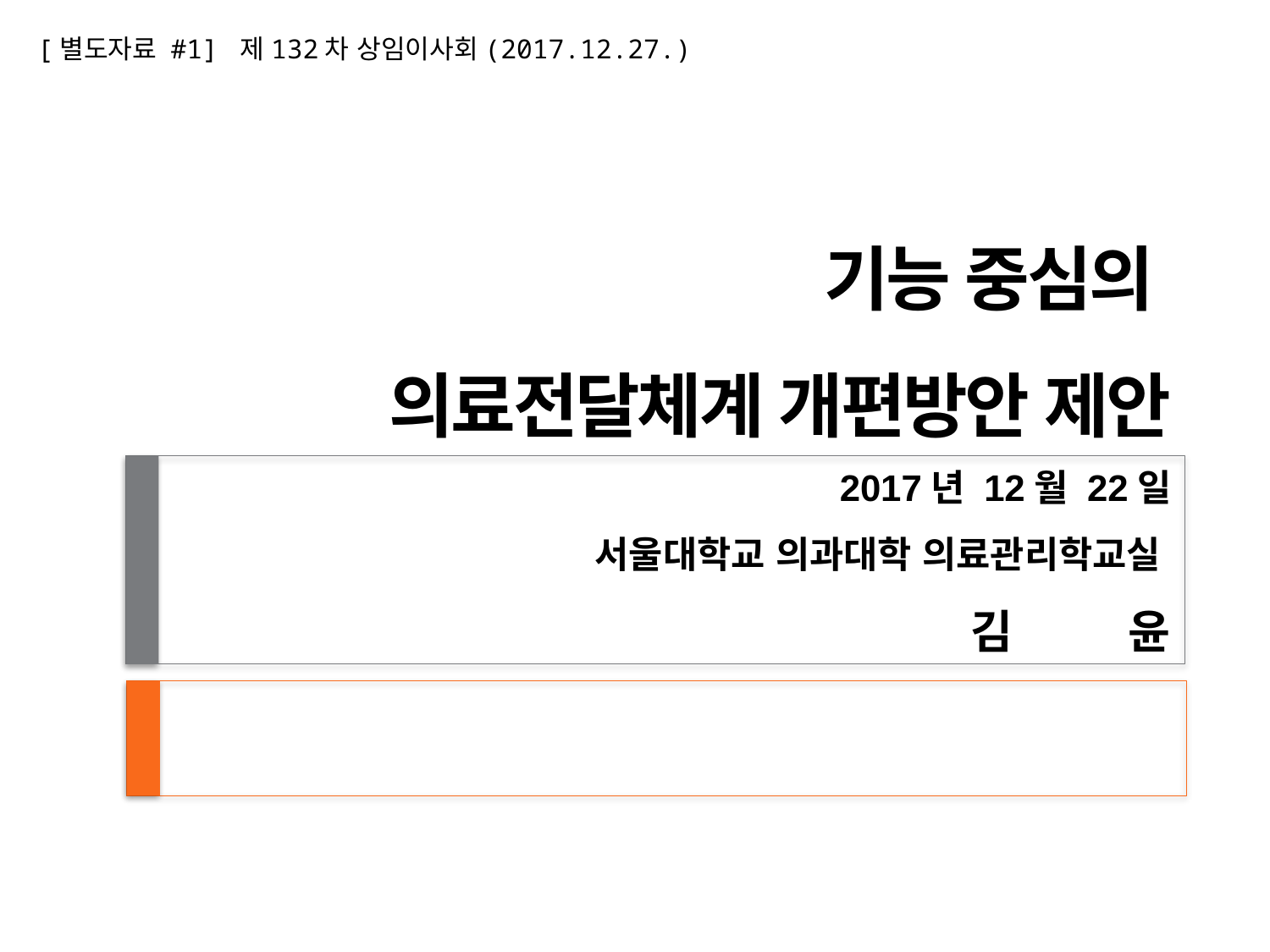

[별도자료 #1] 제132차 상임이사회(2017.12.27.)
기능 중심의
의료전달체계 개편방안 제안
# 2017년 12월 22일 서울대학교 의과대학 의료관리학교실 김         윤